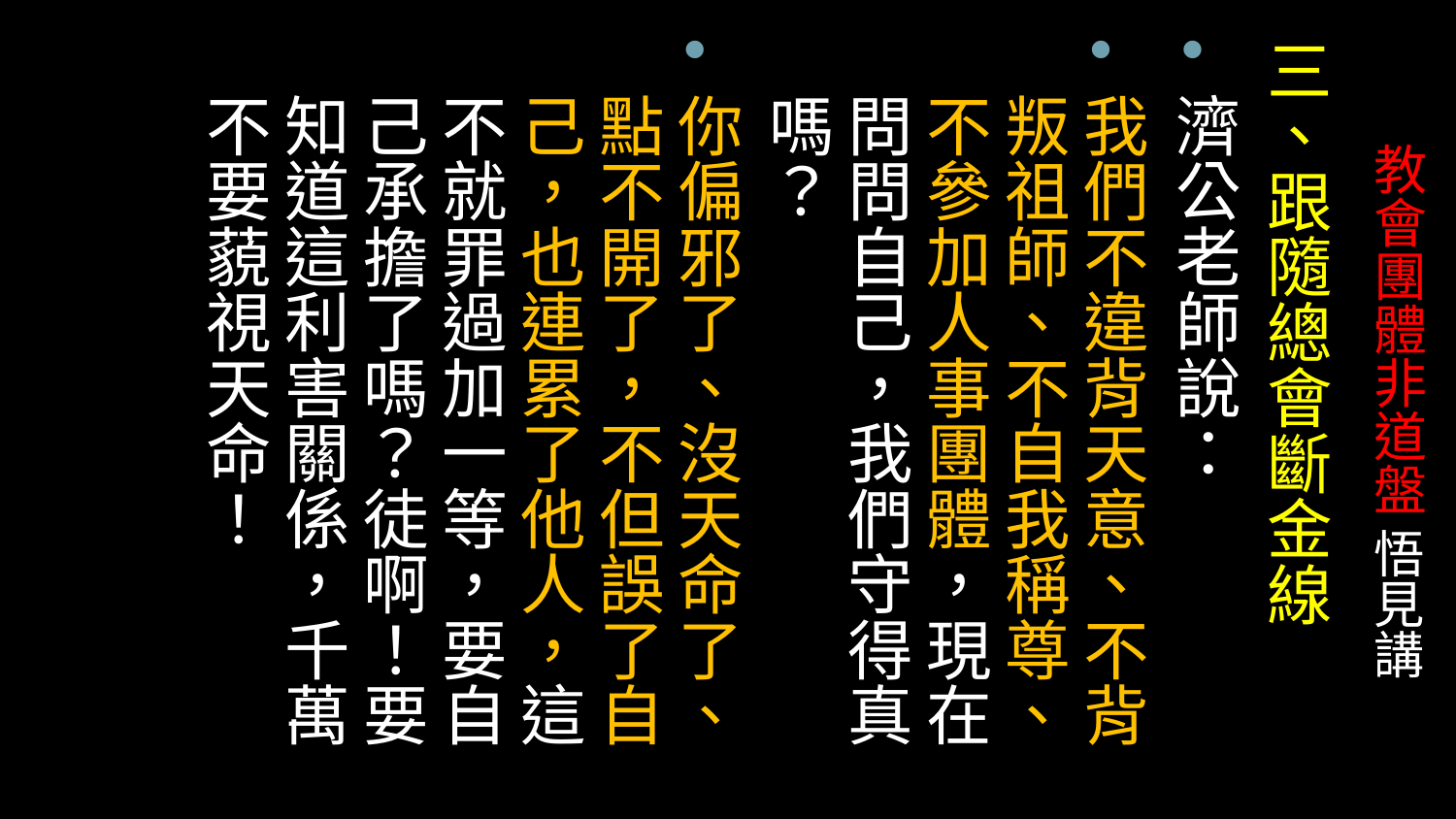

三、跟隨總會斷金線
濟公老師說：
我們不違背天意、不背叛祖師、不自我稱尊、不參加人事團體，現在問問自己，我們守得真嗎？
你偏邪了、沒天命了、點不開了，不但誤了自己，也連累了他人，這不就罪過加一等，要自己承擔了嗎？徒啊！要知道這利害關係，千萬不要藐視天命！

# 教會團體非道盤 悟見講